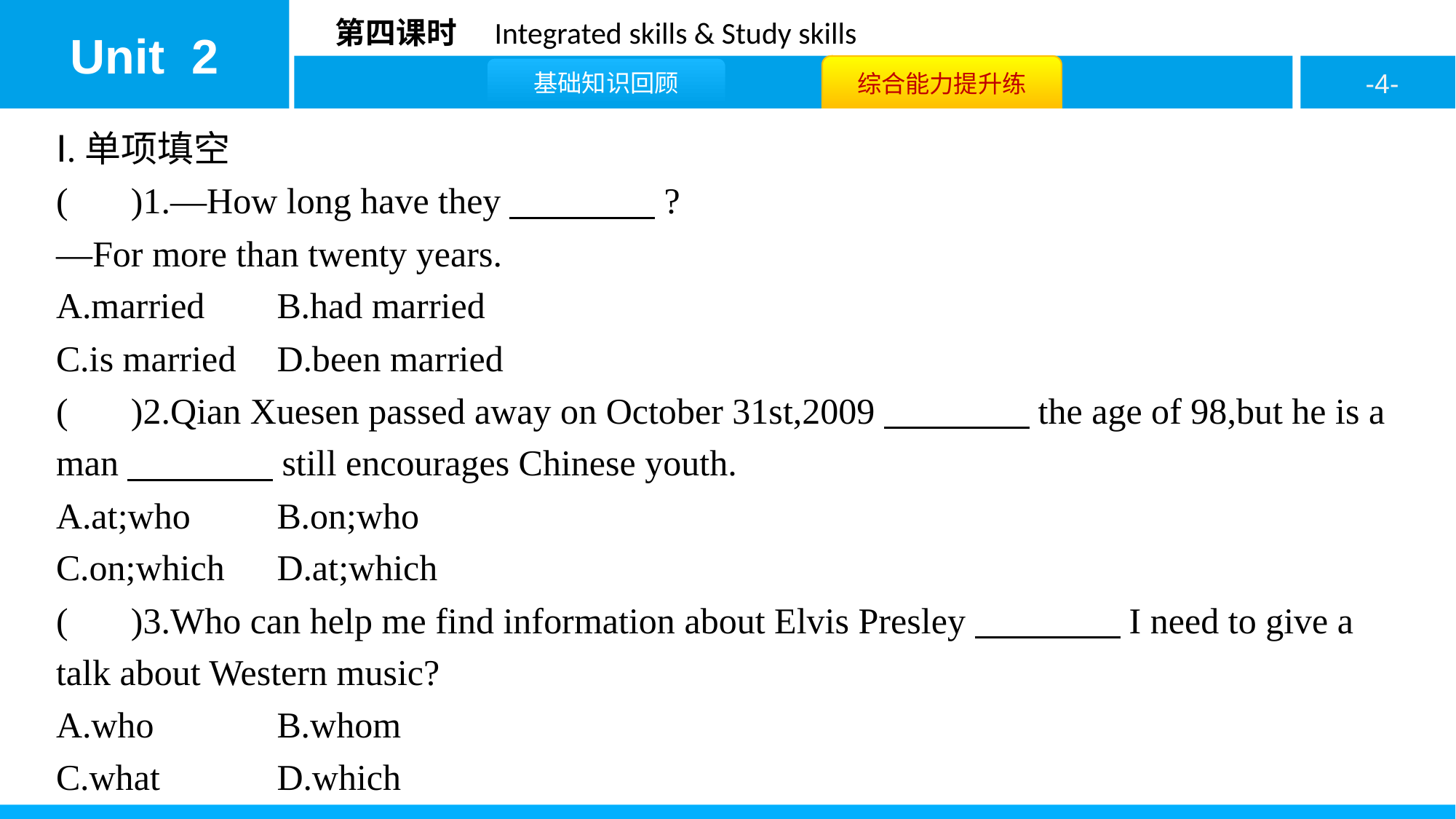

Ⅰ.单项填空
(  D  )1.—How long have they　　　　?
—For more than twenty years.
A.married	B.had married
C.is married	D.been married
(  A  )2.Qian Xuesen passed away on October 31st,2009　　　　the age of 98,but he is a man　　　　still encourages Chinese youth.
A.at;who	B.on;who
C.on;which	D.at;which
(  D  )3.Who can help me find information about Elvis Presley　　　　I need to give a talk about Western music?
A.who		B.whom
C.what		D.which